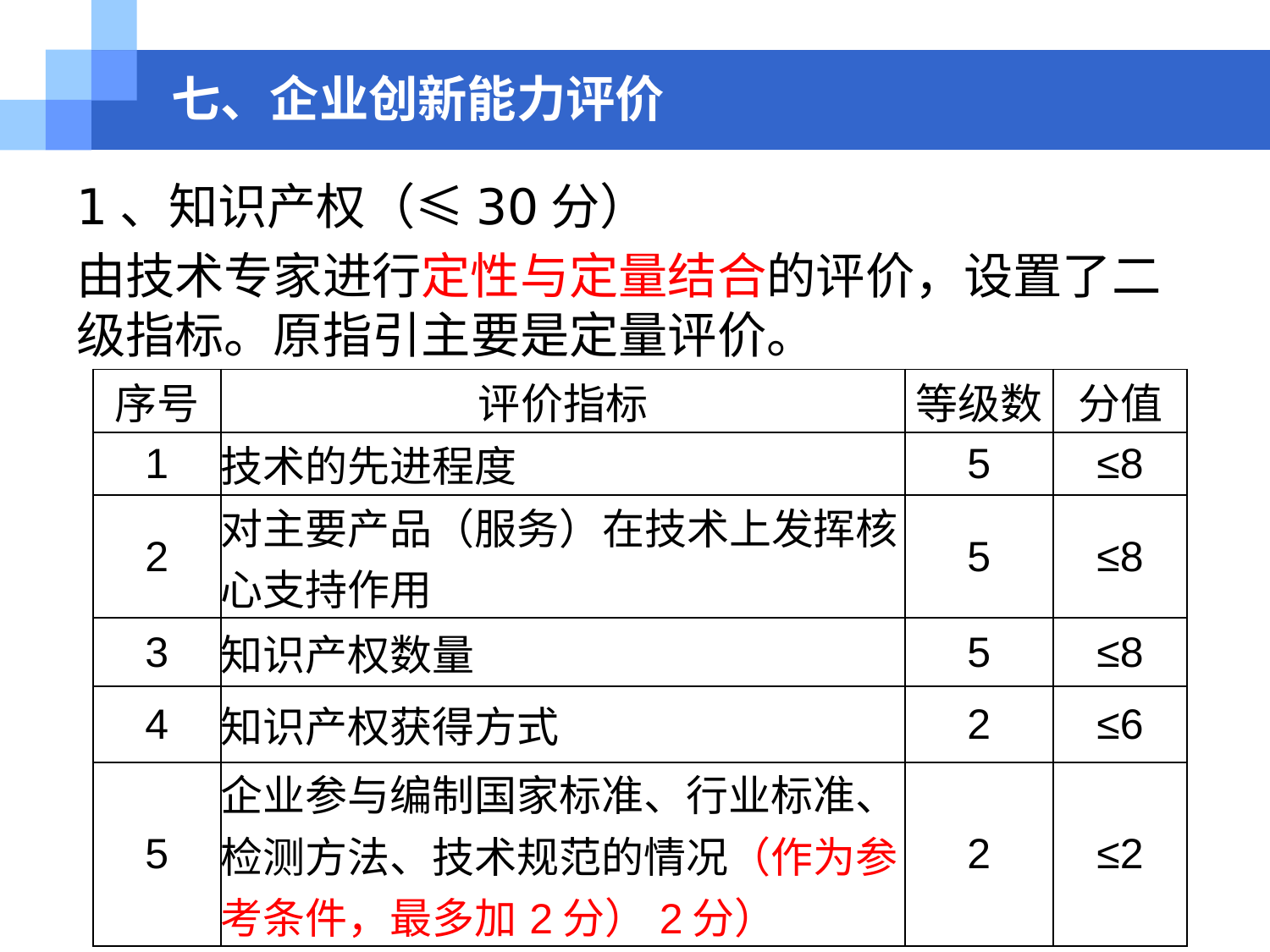

# 七、企业创新能力评价
1、知识产权（≤30分）
由技术专家进行定性与定量结合的评价，设置了二级指标。原指引主要是定量评价。
| 序号 | 评价指标 | 等级数 | 分值 |
| --- | --- | --- | --- |
| 1 | 技术的先进程度 | 5 | ≤8 |
| 2 | 对主要产品（服务）在技术上发挥核心支持作用 | 5 | ≤8 |
| 3 | 知识产权数量 | 5 | ≤8 |
| 4 | 知识产权获得方式 | 2 | ≤6 |
| 5 | 企业参与编制国家标准、行业标准、检测方法、技术规范的情况（作为参考条件，最多加2分）2分） | 2 | ≤2 |